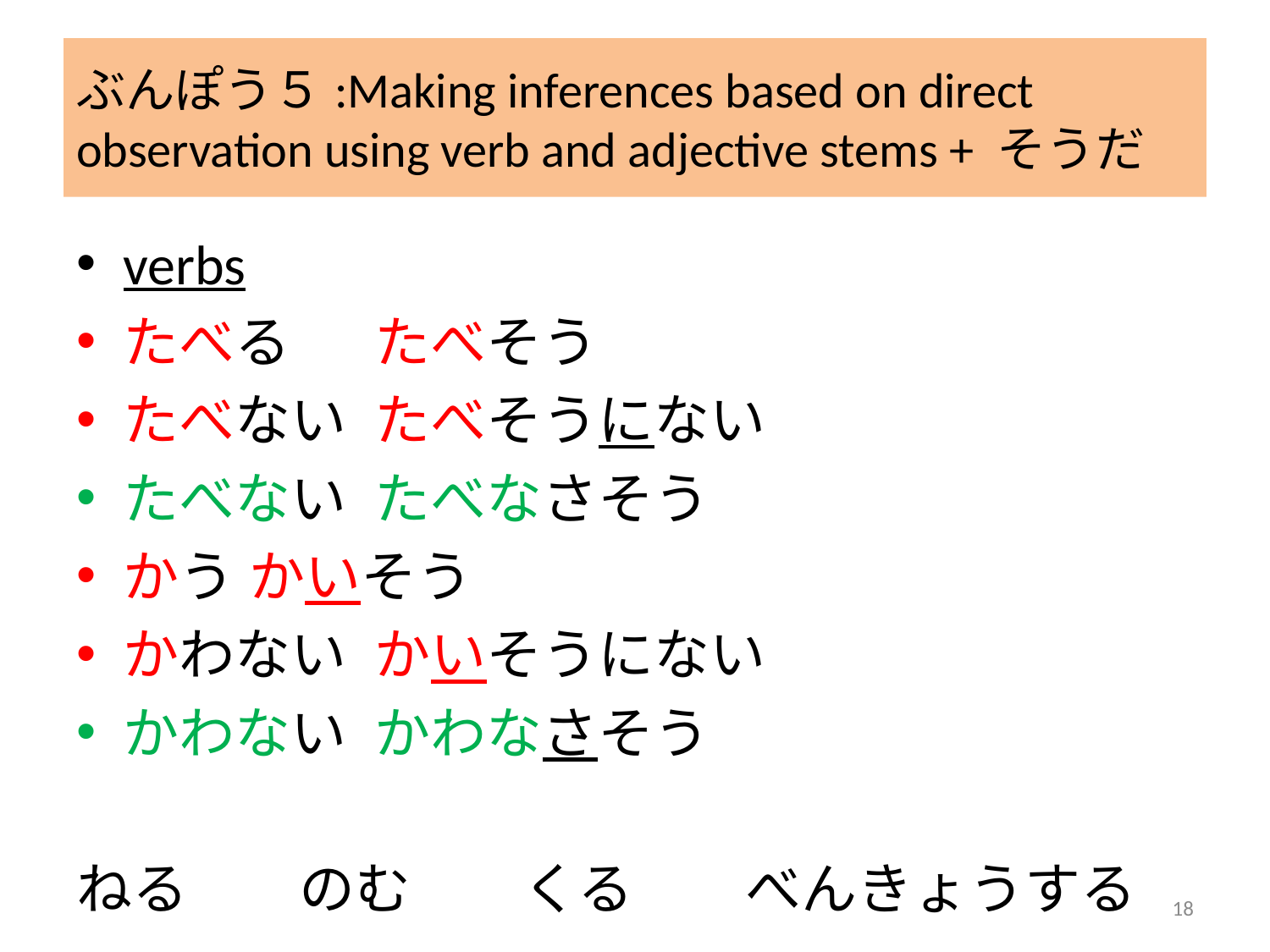

# ぶんぽう５:Making inferences based on direct observation using verb and adjective stems + そうだ
verbs
たべる			たべそう
たべない		たべそうにない
たべない		たべなさそう
かう			かいそう
かわない		かいそうにない
かわない		かわなさそう

ねる　　のむ　　くる　　べんきょうする
18